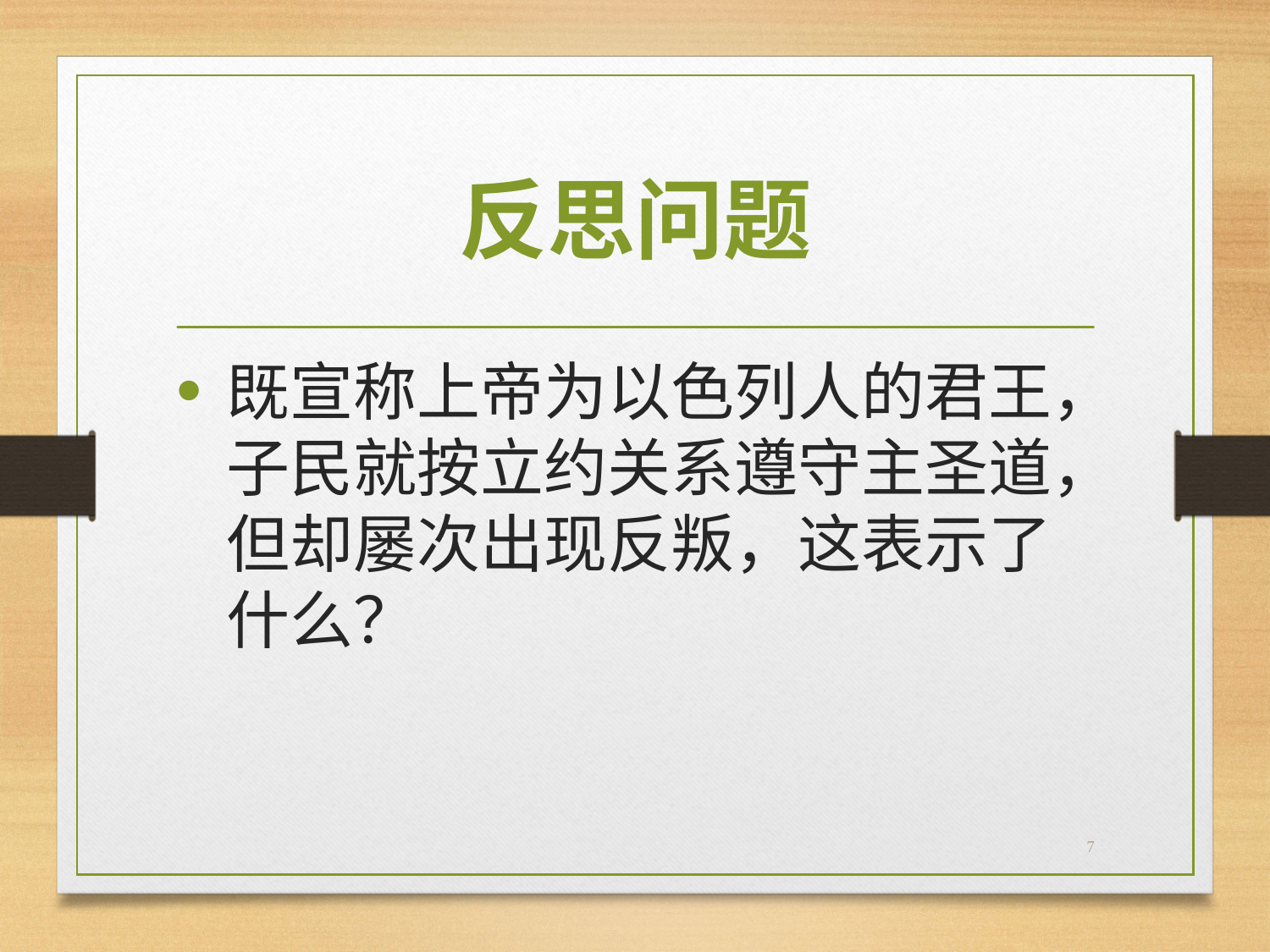

# 反思问题
既宣称上帝为以色列人的君王，子民就按立约关系遵守主圣道，但却屡次出现反叛，这表示了什么？
7